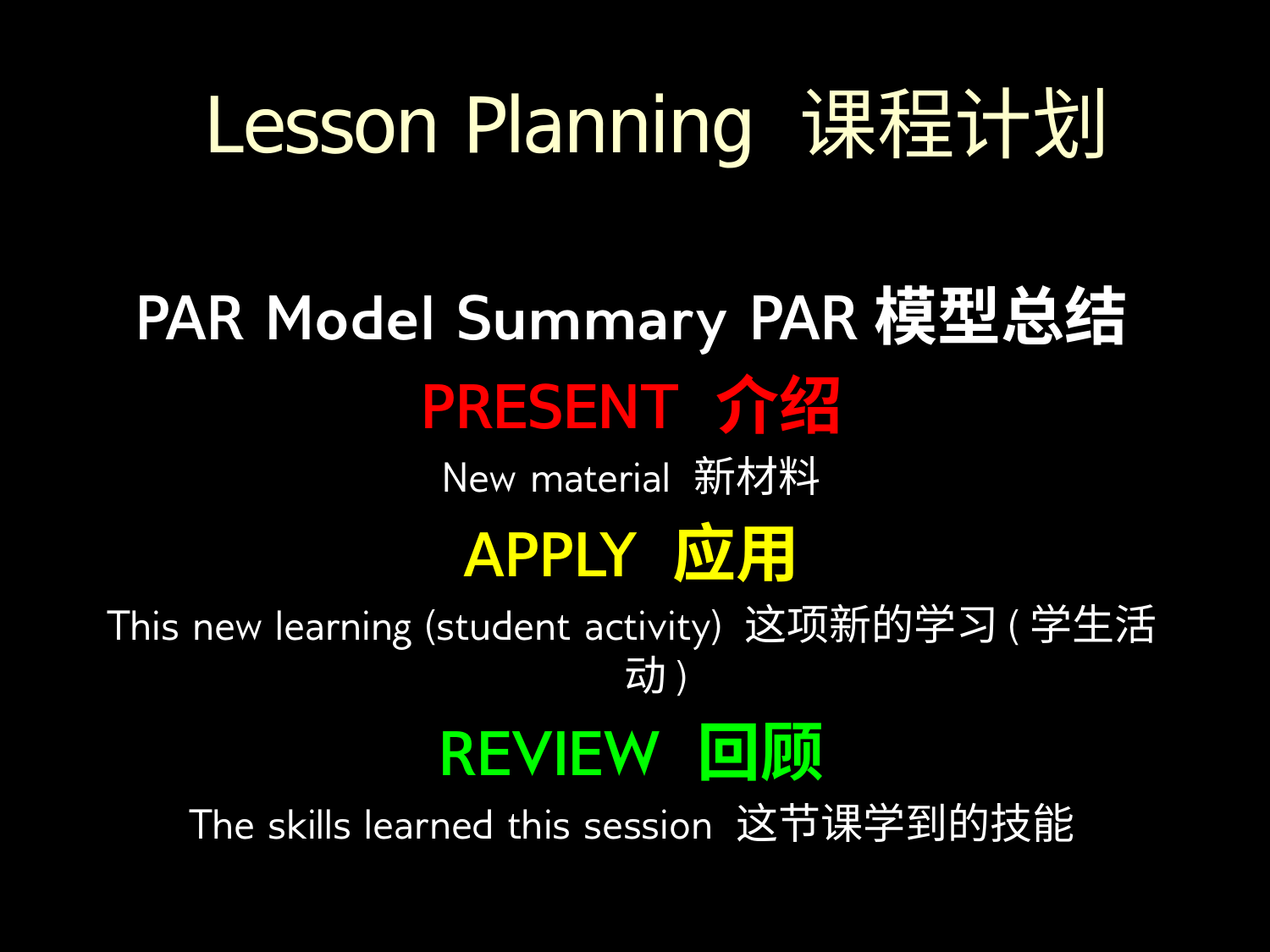

# Lesson Planning 课程计划
PAR Model Summary PAR模型总结
PRESENT 介绍
New material 新材料
APPLY 应用
This new learning (student activity) 这项新的学习(学生活动)
REVIEW 回顾
The skills learned this session 这节课学到的技能